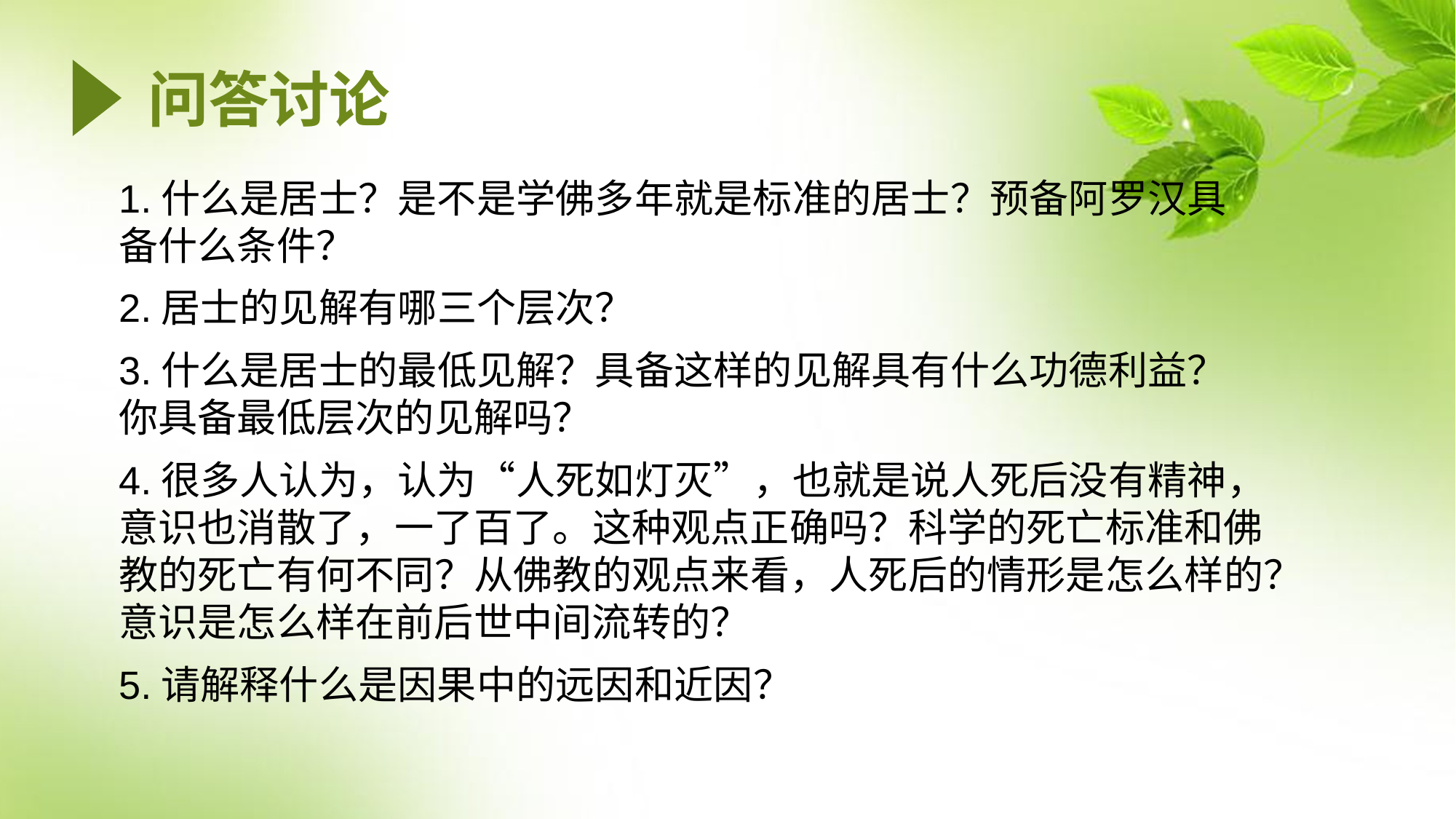

# 问答讨论
1.什么是居士？是不是学佛多年就是标准的居士？预备阿罗汉具备什么条件？
2.居士的见解有哪三个层次？
3.什么是居士的最低见解？具备这样的见解具有什么功德利益？你具备最低层次的见解吗？
4.很多人认为，认为“人死如灯灭”，也就是说人死后没有精神，意识也消散了，一了百了。这种观点正确吗？科学的死亡标准和佛教的死亡有何不同？从佛教的观点来看，人死后的情形是怎么样的？意识是怎么样在前后世中间流转的？
5.请解释什么是因果中的远因和近因？